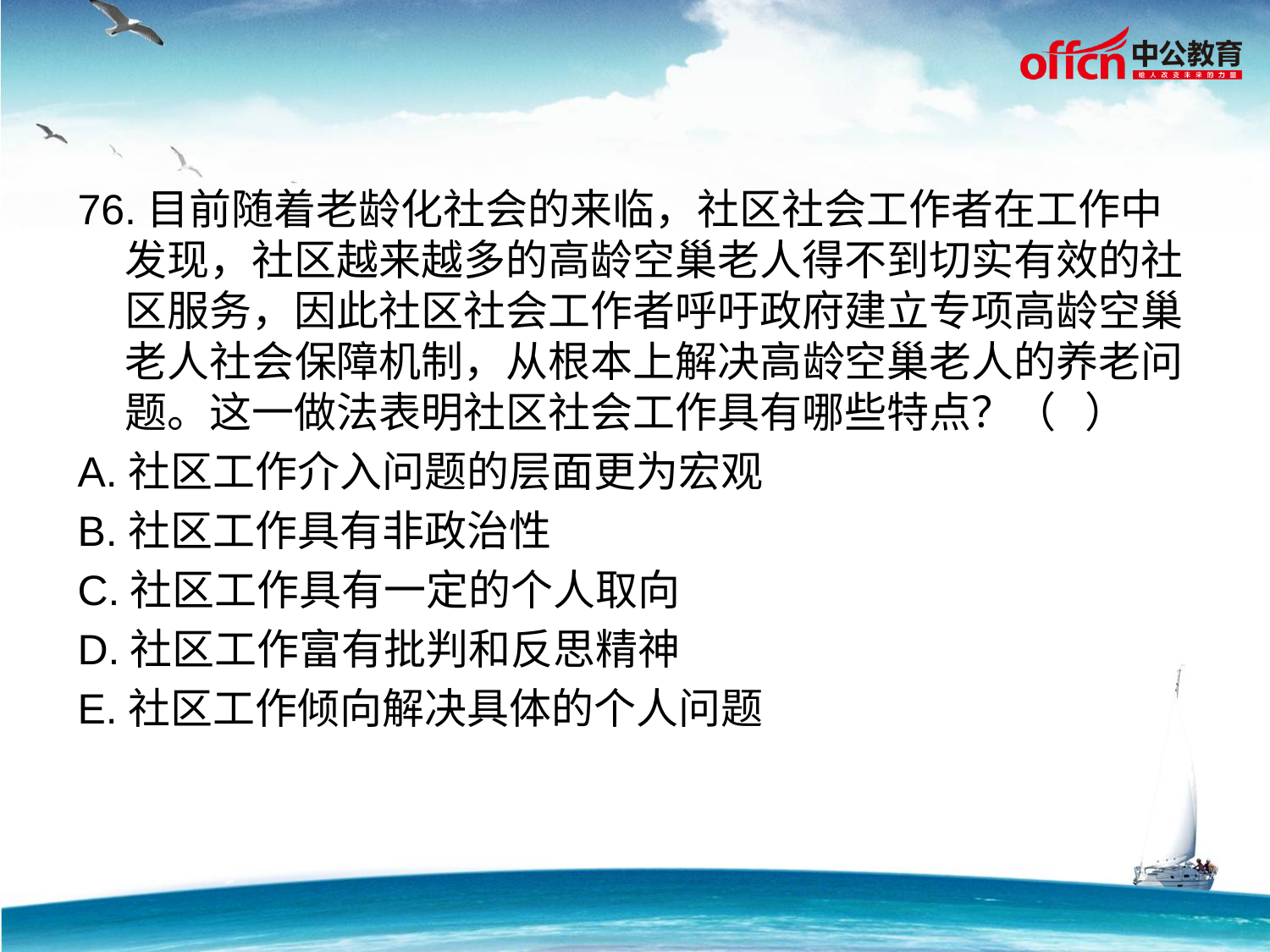

76.目前随着老龄化社会的来临，社区社会工作者在工作中发现，社区越来越多的高龄空巢老人得不到切实有效的社区服务，因此社区社会工作者呼吁政府建立专项高龄空巢老人社会保障机制，从根本上解决高龄空巢老人的养老问题。这一做法表明社区社会工作具有哪些特点？（   ）
A.社区工作介入问题的层面更为宏观
B.社区工作具有非政治性
C.社区工作具有一定的个人取向
D.社区工作富有批判和反思精神
E.社区工作倾向解决具体的个人问题